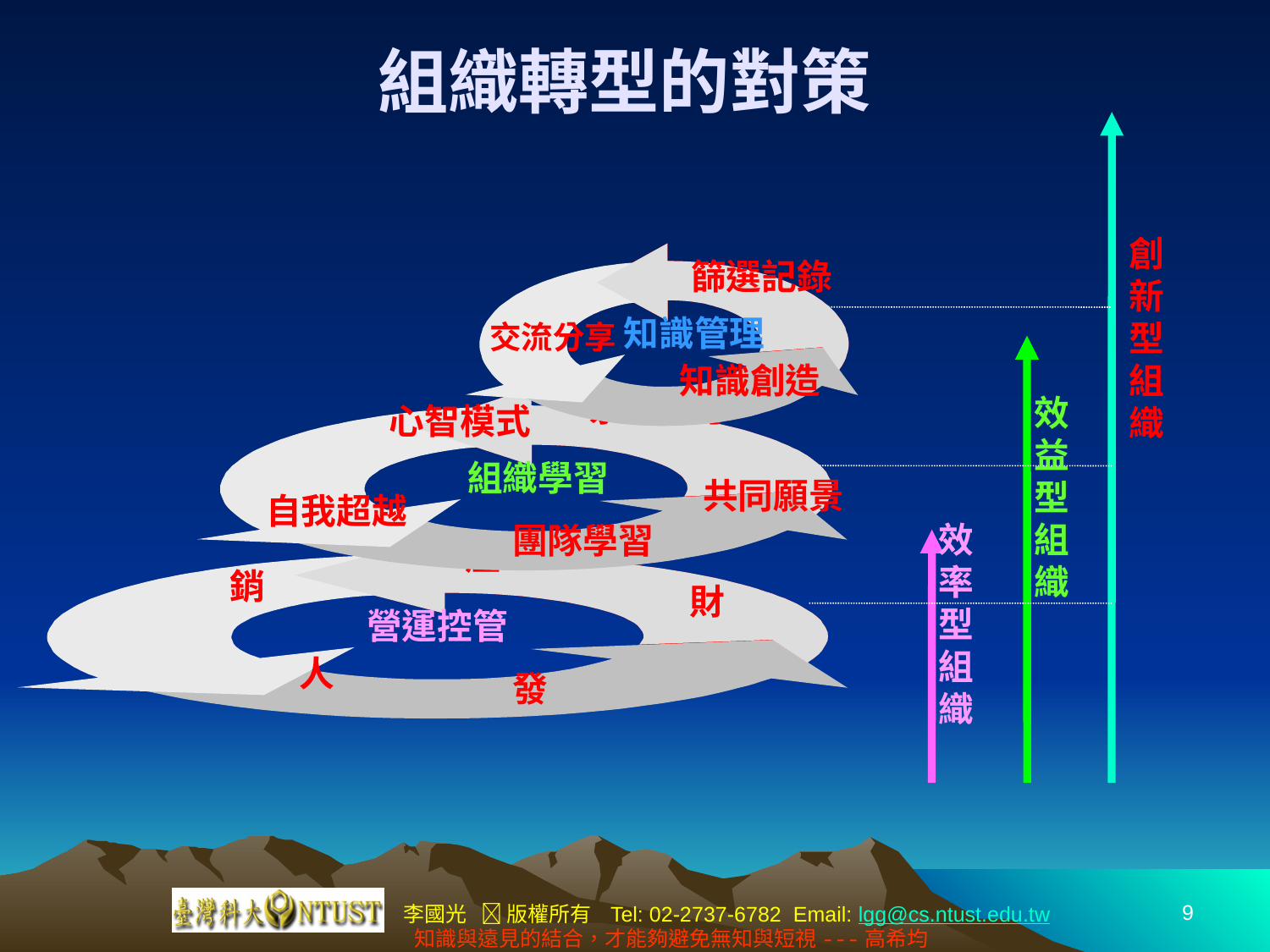

# 組織轉型的對策

創
新
型
組
織

篩選記錄

知識管理
交流分享

知識創造

系統思考

心智模式

組織學習
共同願景
自我超越

團隊學習
效
益
型
組
織

效
率
型
組
織
產

銷
財
營運控管

人
發

9